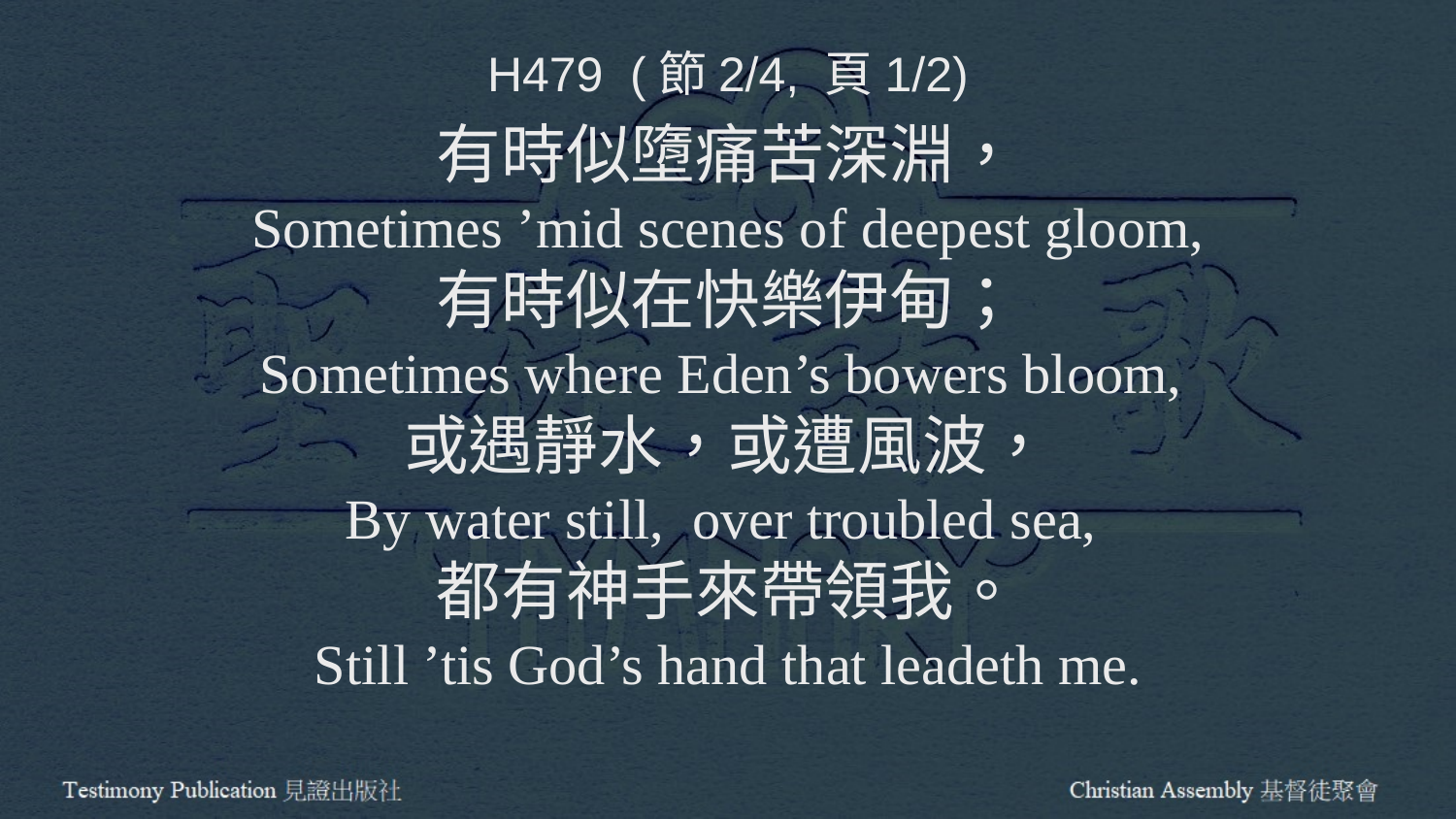

H479  (節2/4, 頁1/2)
有時似墮痛苦深淵，
Sometimes ’mid scenes of deepest gloom,
有時似在快樂伊甸；
Sometimes where Eden’s bowers bloom,
或遇靜水，或遭風波，
By water still,  over troubled sea,
都有神手來帶領我。
Still ’tis God’s hand that leadeth me.